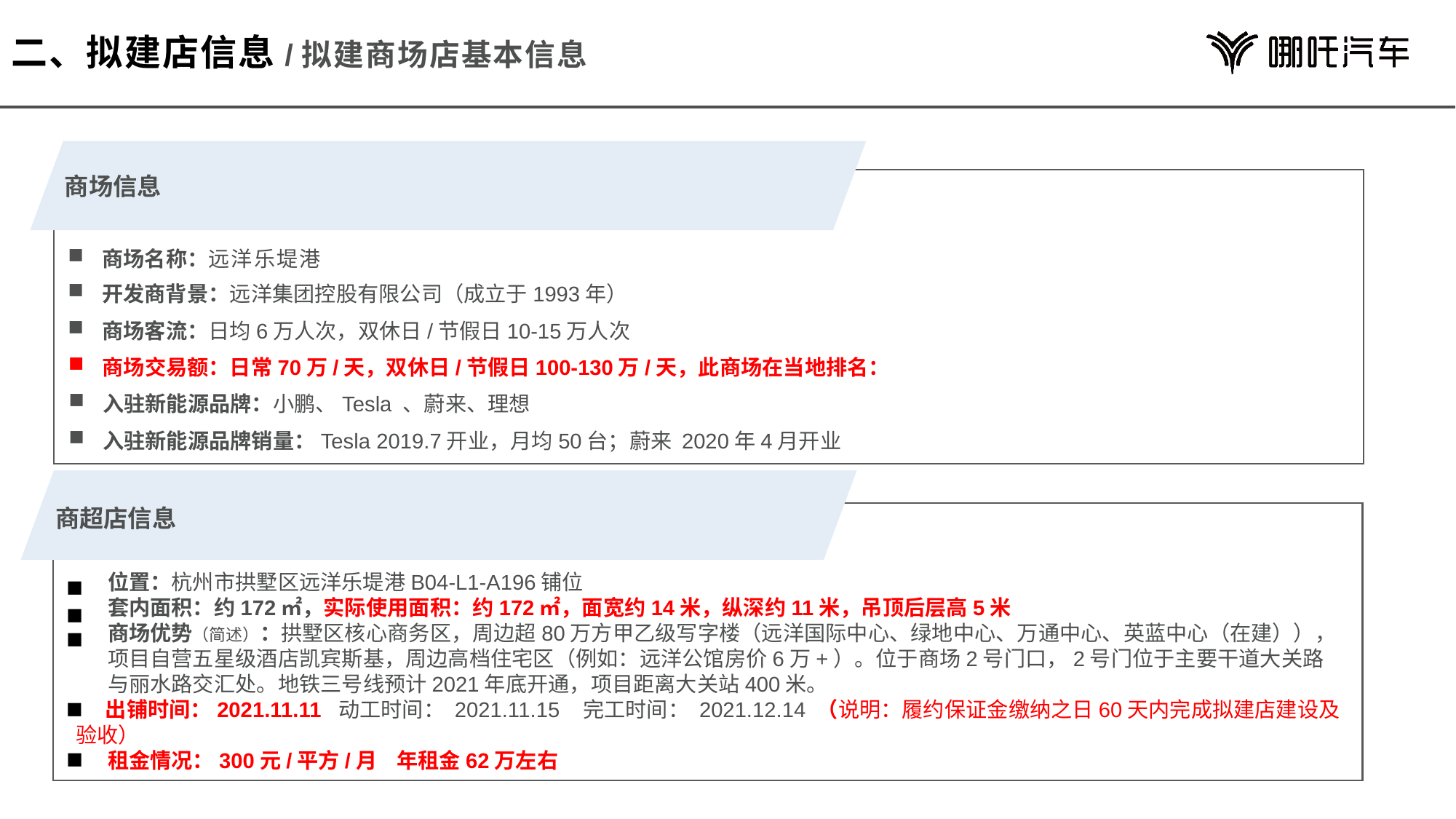

二、拟建店信息/拟建商场店基本信息

商场信息

商场名称：远洋乐堤港
商场客流：日均6万人次，双休日/节假日10-15万人次
商场交易额：日常70万/天，双休日/节假日100-130万/天，此商场在当地排名：
入驻新能源品牌销量：Tesla 2019.7开业，月均50台；蔚来 2020年4月开业

商超店信息

位置：杭州市拱墅区远洋乐堤港B04-L1-A196铺位
套内面积：约172㎡，实际使用面积：约172㎡，面宽约14米，纵深约11米，吊顶后层高5米
商场优势（简述）：拱墅区核心商务区，周边超80万方甲乙级写字楼（远洋国际中心、绿地中心、万通中心、英蓝中心（在建）），项目自营五星级酒店凯宾斯基，周边高档住宅区（例如：远洋公馆房价6万+）。位于商场2号门口，2号门位于主要干道大关路与丽水路交汇处。地铁三号线预计2021年底开通，项目距离大关站400米。
     出铺时间：2021.11.11  动工时间： 2021.11.15   完工时间： 2021.12.14 （说明：履约保证金缴纳之日60天内完成拟建店建设及验收）
租金情况：300元/平方/月    年租金62万左右
开发商背景：远洋集团控股有限公司（成立于1993年）
入驻新能源品牌：小鹏、Tesla 、蔚来、理想
■
■
■
■
■